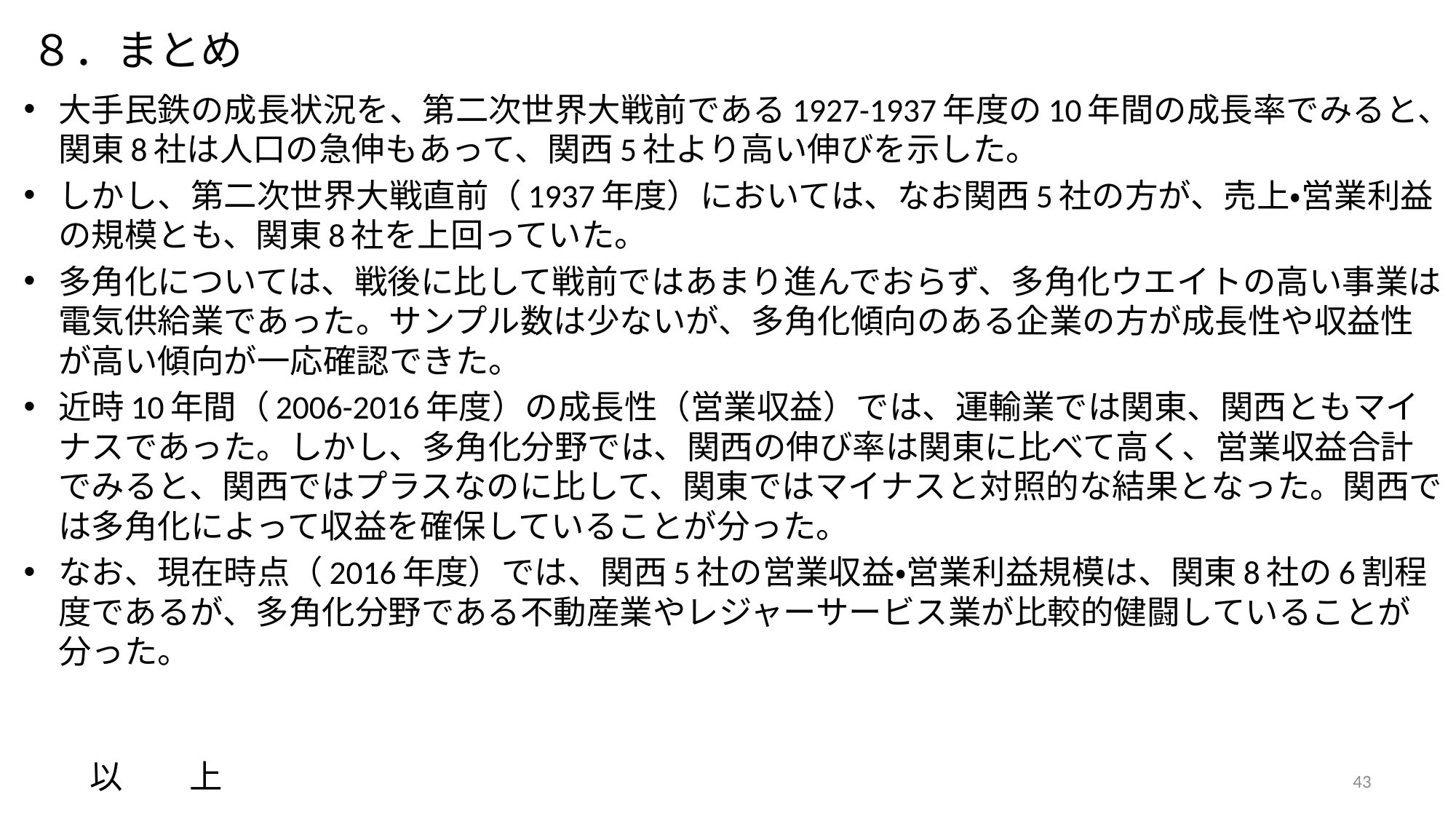

# ８．まとめ
大手民鉄の成長状況を、第二次世界大戦前である1927-1937年度の10年間の成長率でみると、関東8社は人口の急伸もあって、関西5社より高い伸びを示した。
しかし、第二次世界大戦直前（1937年度）においては、なお関西5社の方が、売上・営業利益の規模とも、関東8社を上回っていた。
多角化については、戦後に比して戦前ではあまり進んでおらず、多角化ウエイトの高い事業は電気供給業であった。サンプル数は少ないが、多角化傾向のある企業の方が成長性や収益性が高い傾向が一応確認できた。
近時10年間（2006-2016年度）の成長性（営業収益）では、運輸業では関東、関西ともマイナスであった。しかし、多角化分野では、関西の伸び率は関東に比べて高く、営業収益合計でみると、関西ではプラスなのに比して、関東ではマイナスと対照的な結果となった。関西では多角化によって収益を確保していることが分った。
なお、現在時点（2016年度）では、関西5社の営業収益・営業利益規模は、関東8社の6割程度であるが、多角化分野である不動産業やレジャーサービス業が比較的健闘していることが分った。
　　　　　　　　　　　　　　　　　　　　　　　　　　　　　　　　　　　　　　　　　　　　以　　上
43